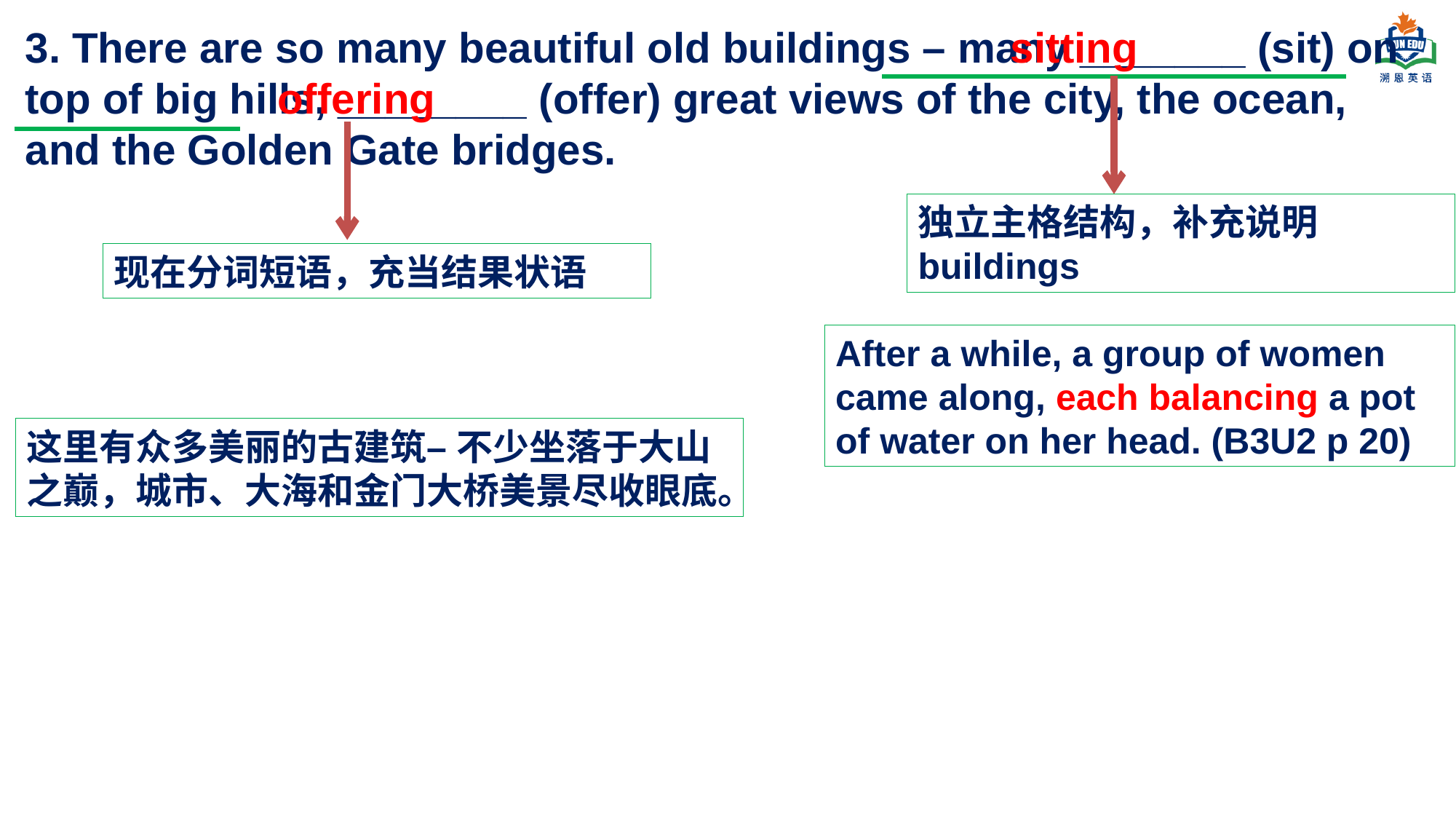

3. There are so many beautiful old buildings – many _______ (sit) on top of big hills, ________ (offer) great views of the city, the ocean, and the Golden Gate bridges.
sitting
offering
独立主格结构，补充说明buildings
现在分词短语，充当结果状语
After a while, a group of women came along, each balancing a pot of water on her head. (B3U2 p 20)
这里有众多美丽的古建筑– 不少坐落于大山之巅，城市、大海和金门大桥美景尽收眼底。